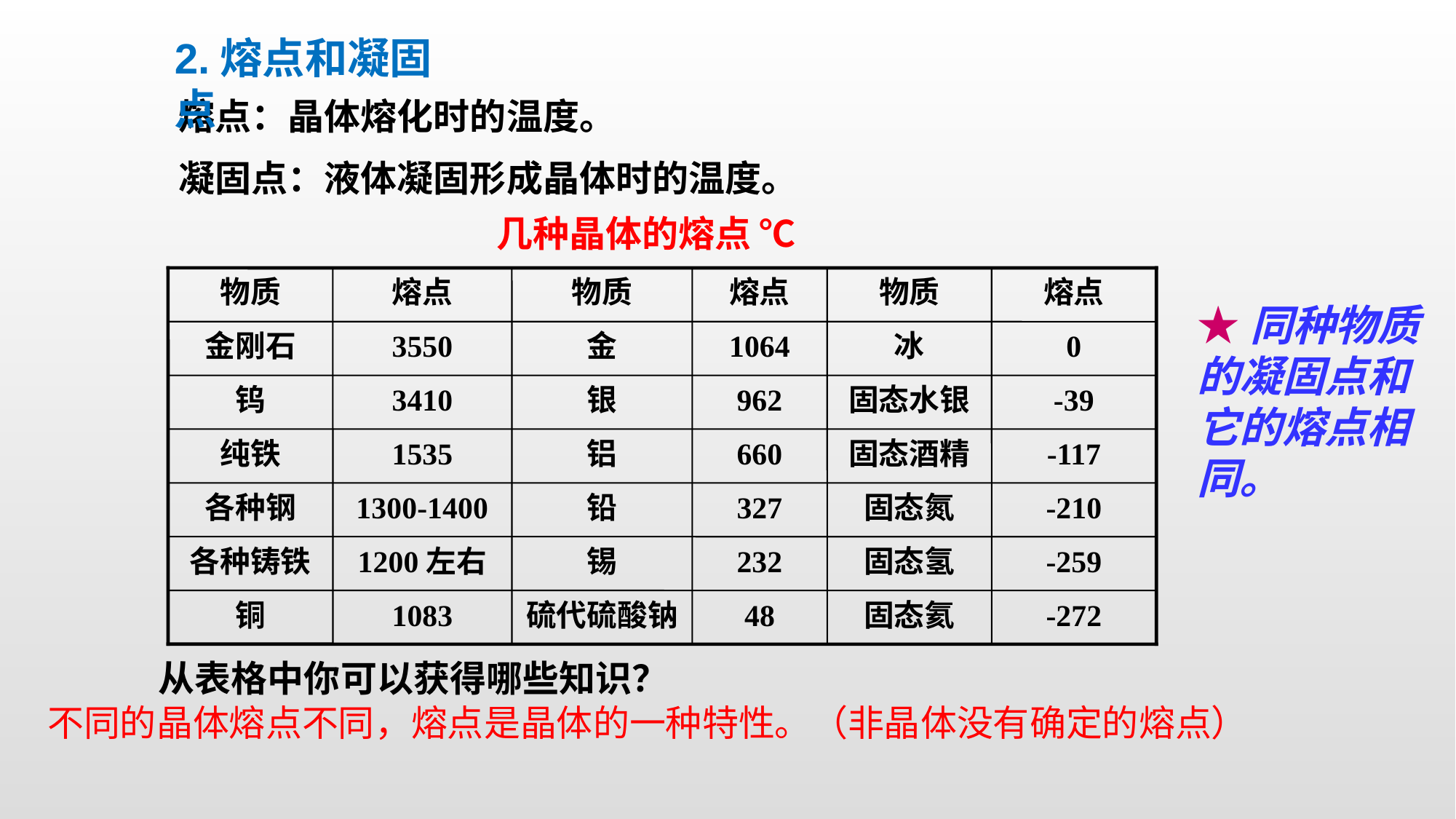

2.熔点和凝固点
熔点：晶体熔化时的温度。
凝固点：液体凝固形成晶体时的温度。
几种晶体的熔点 ℃
物质

熔点

物质

熔点

物质

熔点

金刚石

3550
金
1064
冰
0
钨

3410
银
962
固态水银
-39
纯铁

1535
铝
660
固态酒精
-117
各种钢

1300-1400
铅
327
固态氮
-210
各种铸铁

1200左右
锡
232
固态氢
-259
铜

1083
硫代硫酸钠
48
固态氦
-272

★同种物质的凝固点和它的熔点相同。
从表格中你可以获得哪些知识？
不同的晶体熔点不同，熔点是晶体的一种特性。（非晶体没有确定的熔点）